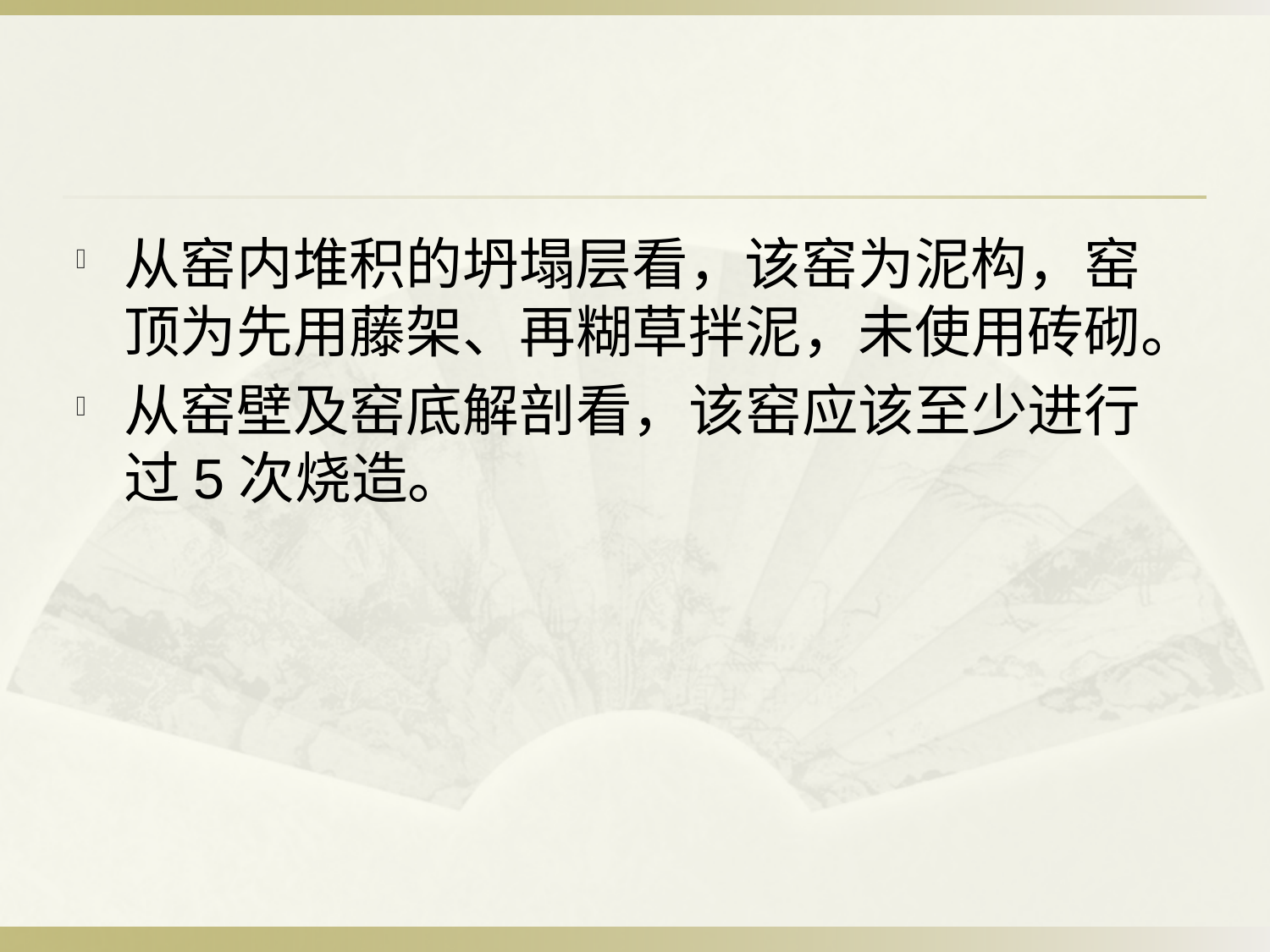

#
从窑内堆积的坍塌层看，该窑为泥构，窑顶为先用藤架、再糊草拌泥，未使用砖砌。
从窑壁及窑底解剖看，该窑应该至少进行过5次烧造。